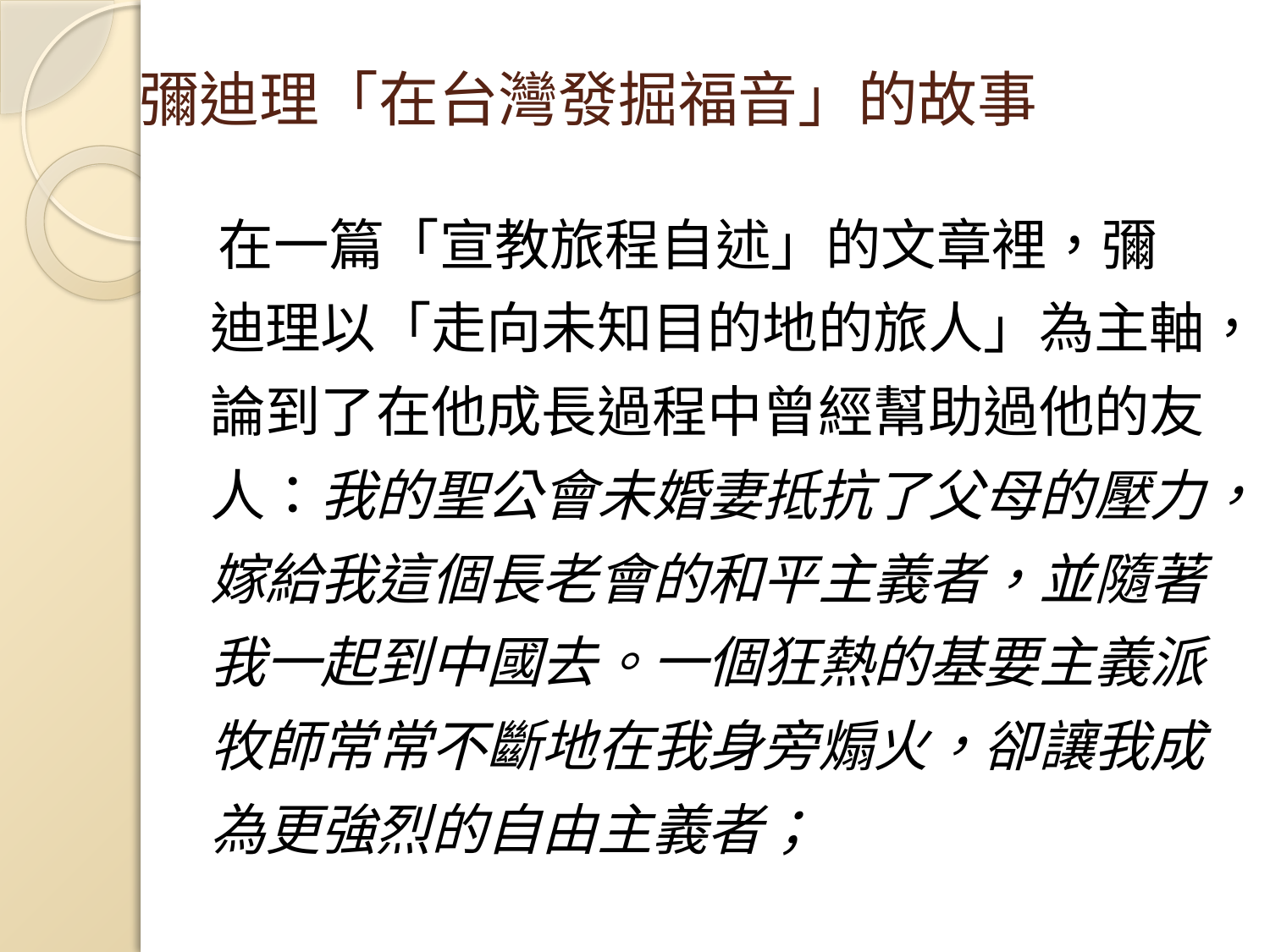

# 彌迪理「在台灣發掘福音」的故事
   在一篇「宣教旅程自述」的文章裡，彌迪理以「走向未知目的地的旅人」為主軸，論到了在他成長過程中曾經幫助過他的友人：我的聖公會未婚妻抵抗了父母的壓力，嫁給我這個長老會的和平主義者，並隨著我一起到中國去。一個狂熱的基要主義派牧師常常不斷地在我身旁煽火，卻讓我成為更強烈的自由主義者；